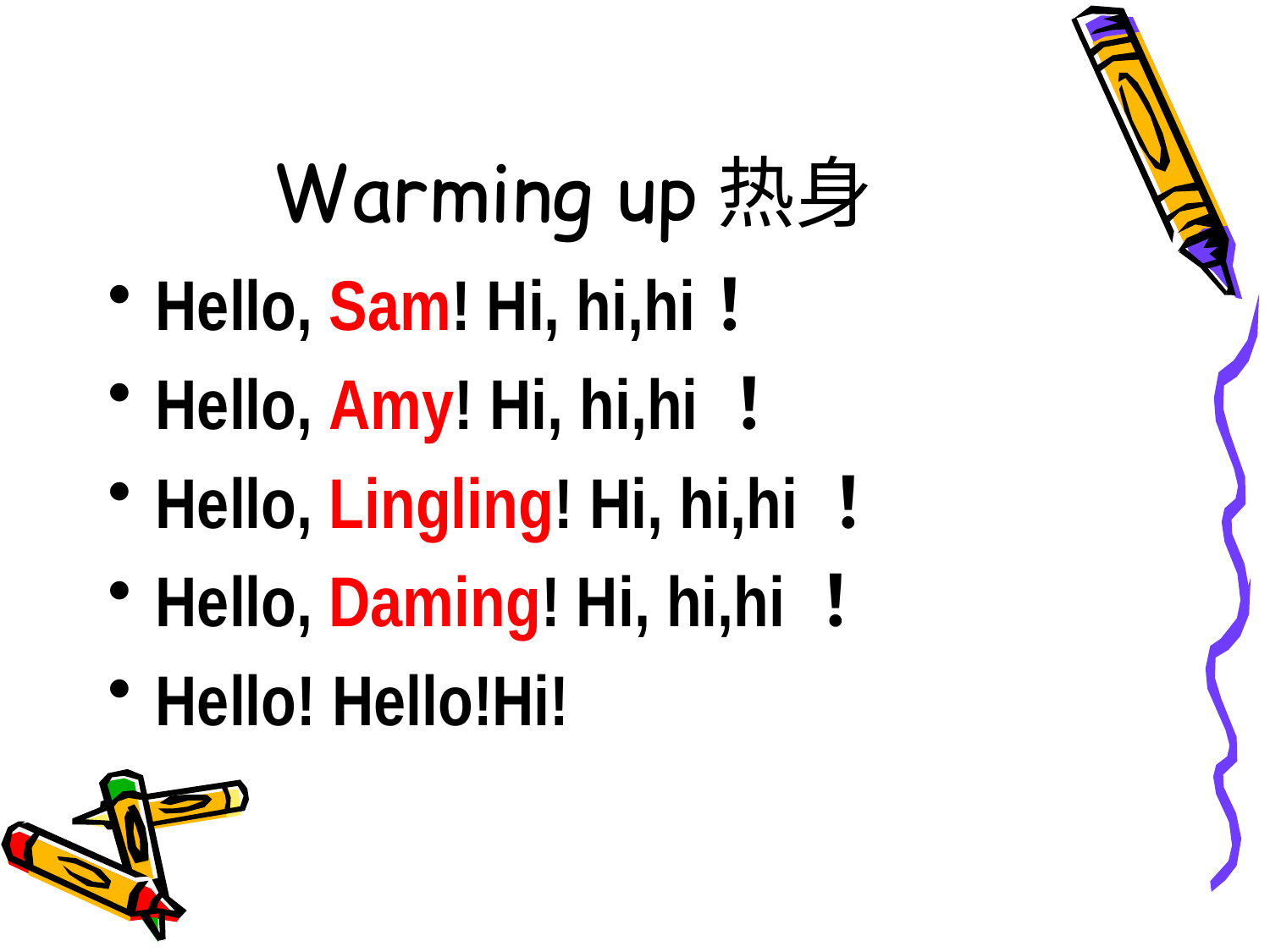

# Warming up热身
Hello, Sam! Hi, hi,hi！
Hello, Amy! Hi, hi,hi ！
Hello, Lingling! Hi, hi,hi ！
Hello, Daming! Hi, hi,hi ！
Hello! Hello!Hi!